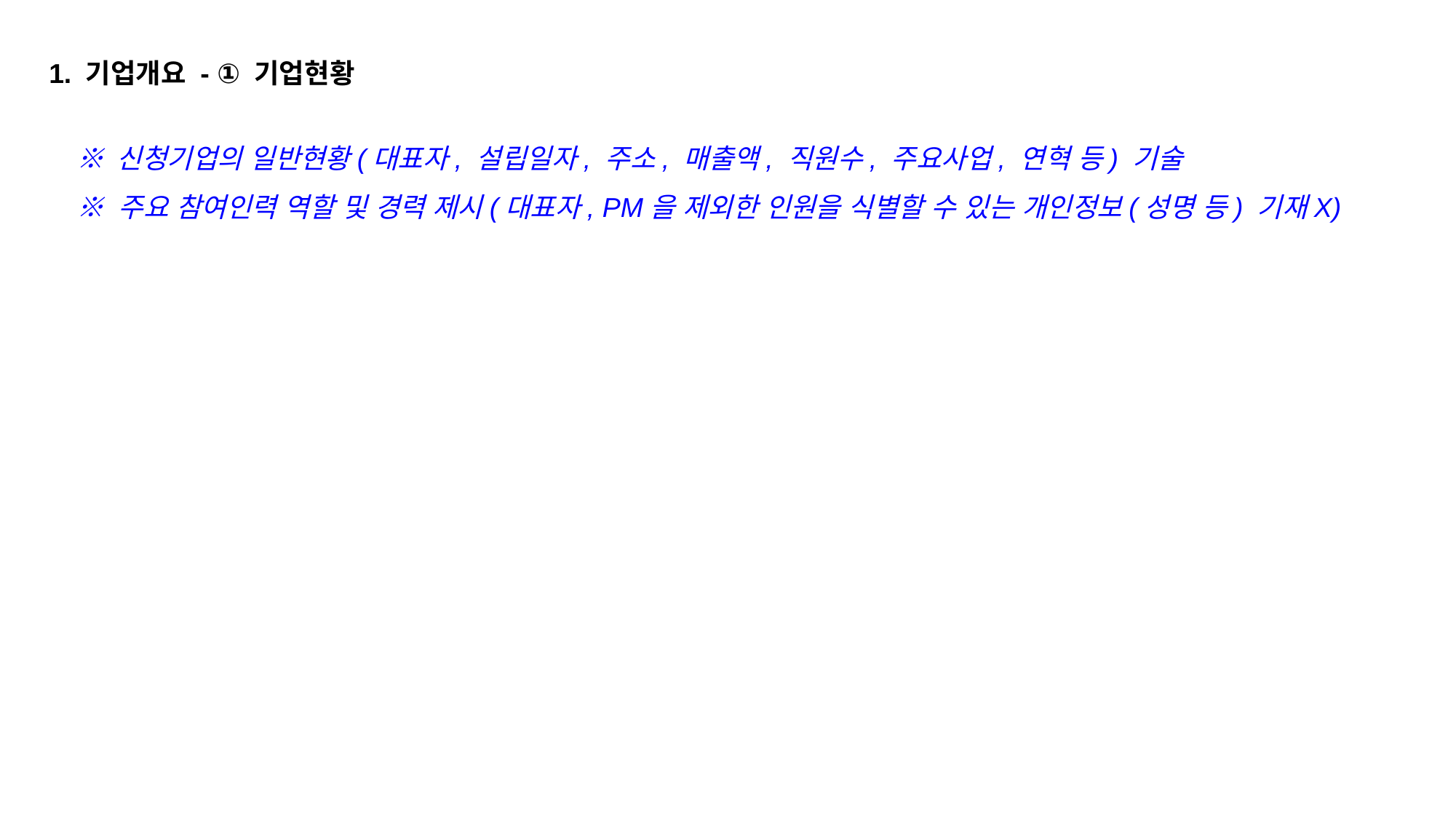

1. 기업개요 - ① 기업현황
※ 신청기업의 일반현황(대표자, 설립일자, 주소, 매출액, 직원수, 주요사업, 연혁 등) 기술
※ 주요 참여인력 역할 및 경력 제시(대표자, PM을 제외한 인원을 식별할 수 있는 개인정보(성명 등) 기재X)